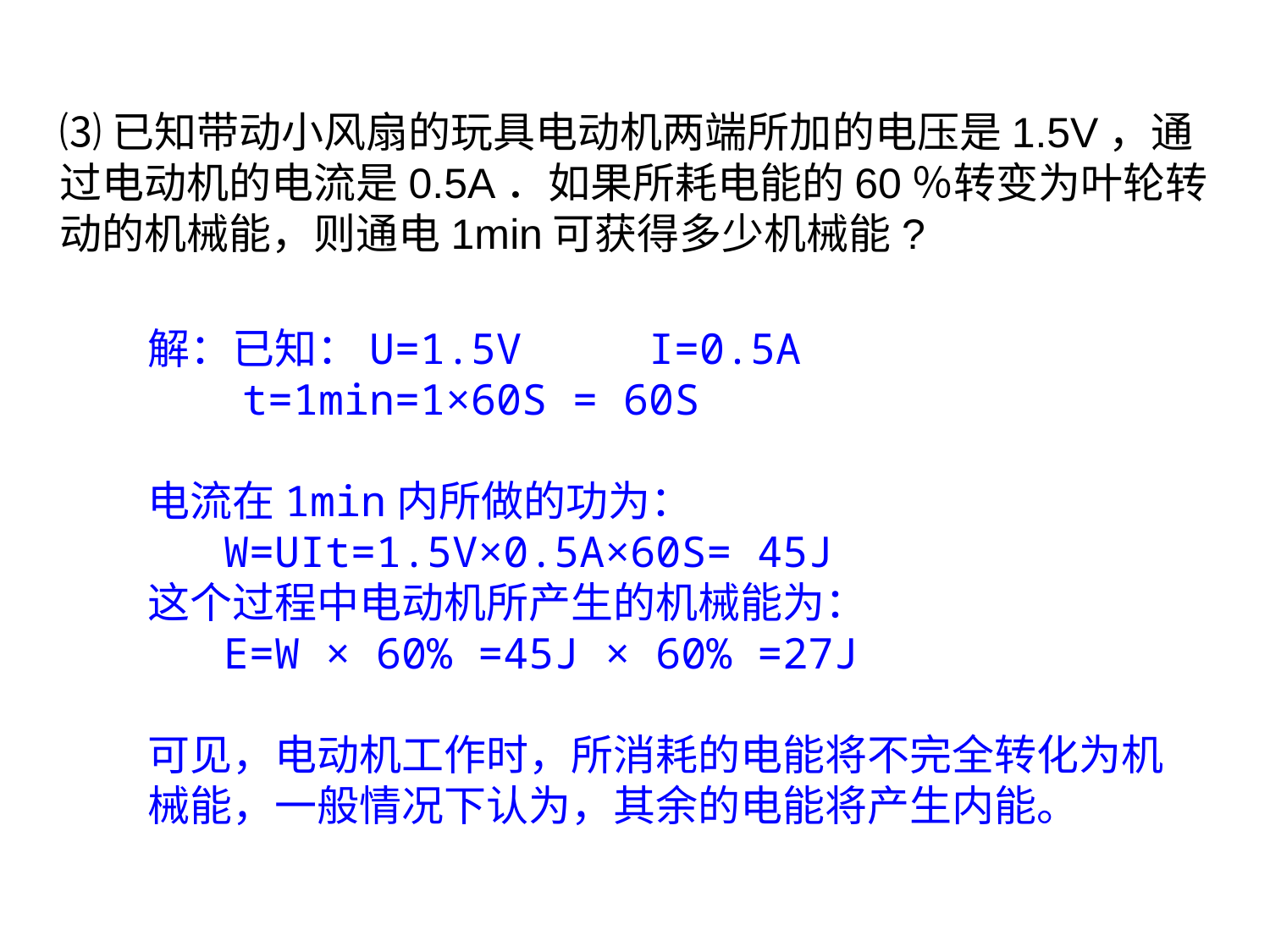

⑶已知带动小风扇的玩具电动机两端所加的电压是1.5V，通过电动机的电流是0.5A．如果所耗电能的60％转变为叶轮转动的机械能，则通电1min可获得多少机械能?
解：已知：U=1.5V     I=0.5A
　　t=1min=1×60S = 60S

电流在1min内所做的功为：
   W=UIt=1.5V×0.5A×60S= 45J
这个过程中电动机所产生的机械能为：
   E=W × 60% =45J × 60% =27J

可见，电动机工作时，所消耗的电能将不完全转化为机械能，一般情况下认为，其余的电能将产生内能。